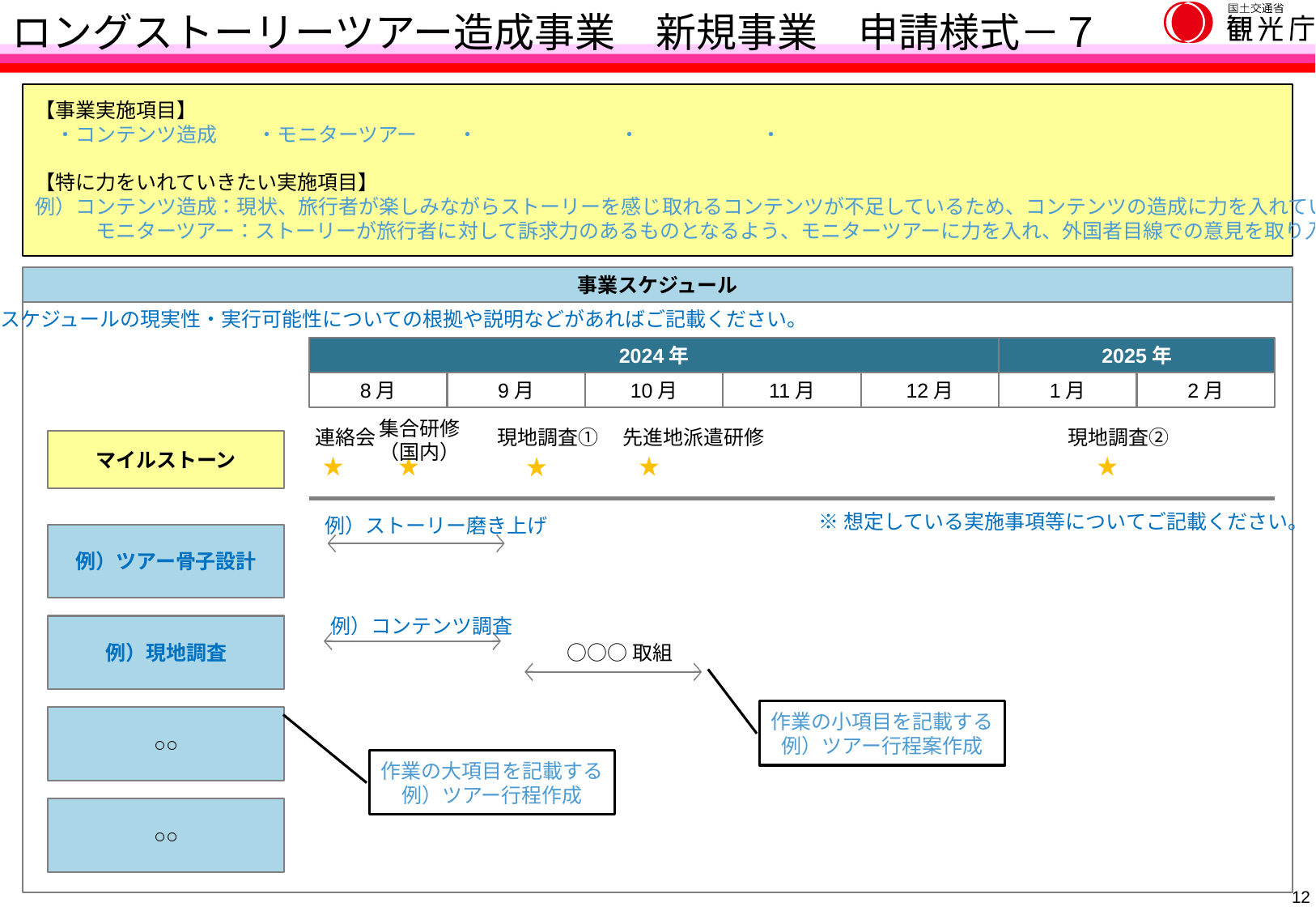

ロングストーリーツアー造成事業　新規事業　申請様式－７
【事業実施項目】
　・コンテンツ造成　　・モニターツアー　　・　　　　　　　・　　　　　　・

【特に力をいれていきたい実施項目】
例）コンテンツ造成：現状、旅行者が楽しみながらストーリーを感じ取れるコンテンツが不足しているため、コンテンツの造成に力を入れていきたい。
　　　モニターツアー：ストーリーが旅行者に対して訴求力のあるものとなるよう、モニターツアーに力を入れ、外国者目線での意見を取り入れていきたい。
事業スケジュール
※スケジュールの現実性・実行可能性についての根拠や説明などがあればご記載ください。

2024年
2025年
8月
9月
10月
11月
12月
1月
2月
集合研修
（国内）
連絡会
先進地派遣研修
現地調査②

現地調査①
マイルストーン

※想定している実施事項等についてご記載ください。
例）ストーリー磨き上げ
例）ツアー骨子設計
例）コンテンツ調査
例）現地調査
○○○取組
作業の小項目を記載する
例）ツアー行程案作成
○○
作業の大項目を記載する
例）ツアー行程作成
○○
12